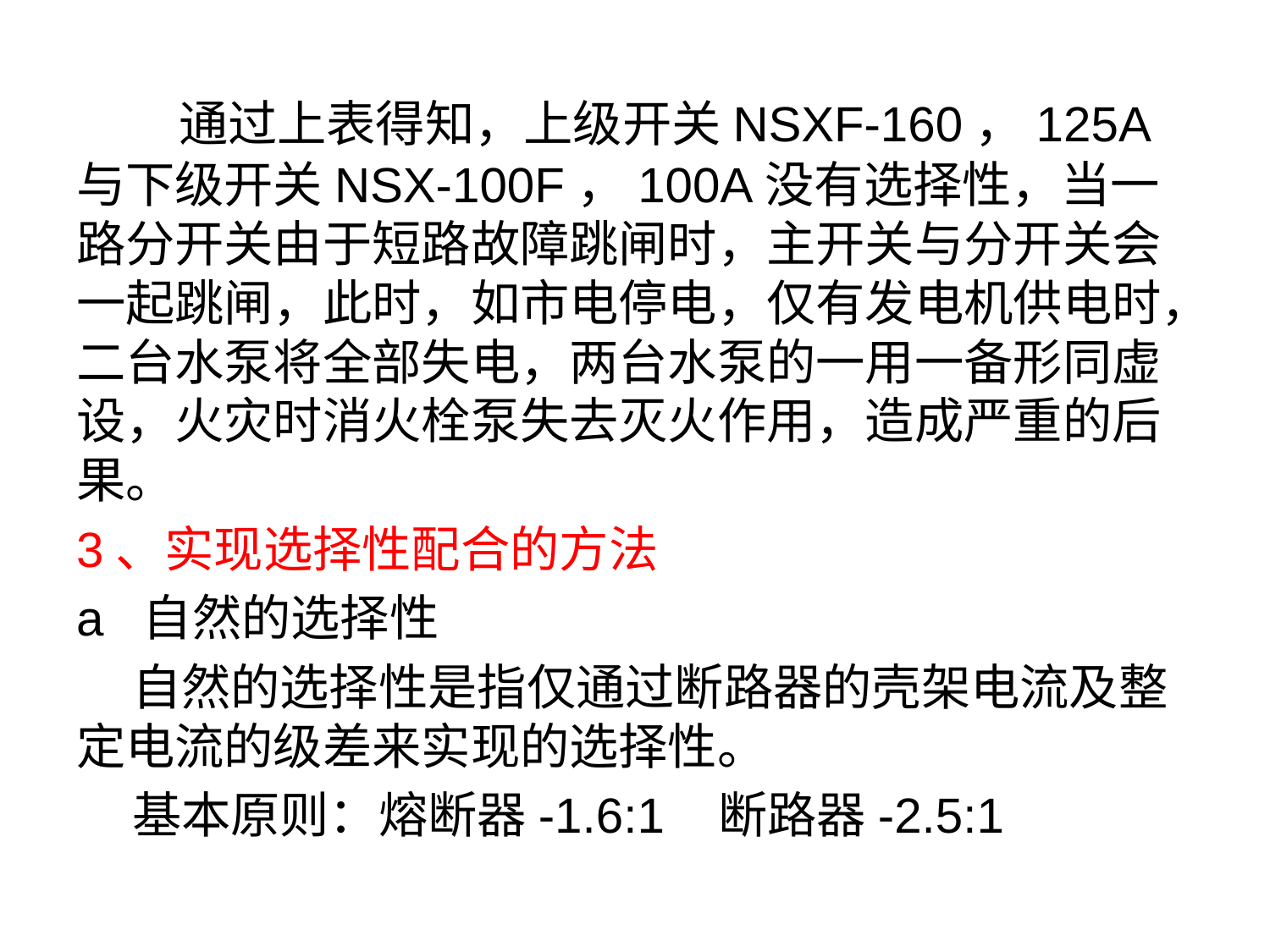

通过上表得知，上级开关NSXF-160，125A与下级开关NSX-100F，100A没有选择性，当一路分开关由于短路故障跳闸时，主开关与分开关会一起跳闸，此时，如市电停电，仅有发电机供电时，二台水泵将全部失电，两台水泵的一用一备形同虚设，火灾时消火栓泵失去灭火作用，造成严重的后果。
3、实现选择性配合的方法
a  自然的选择性
    自然的选择性是指仅通过断路器的壳架电流及整定电流的级差来实现的选择性。
    基本原则：熔断器-1.6:1   断路器-2.5:1